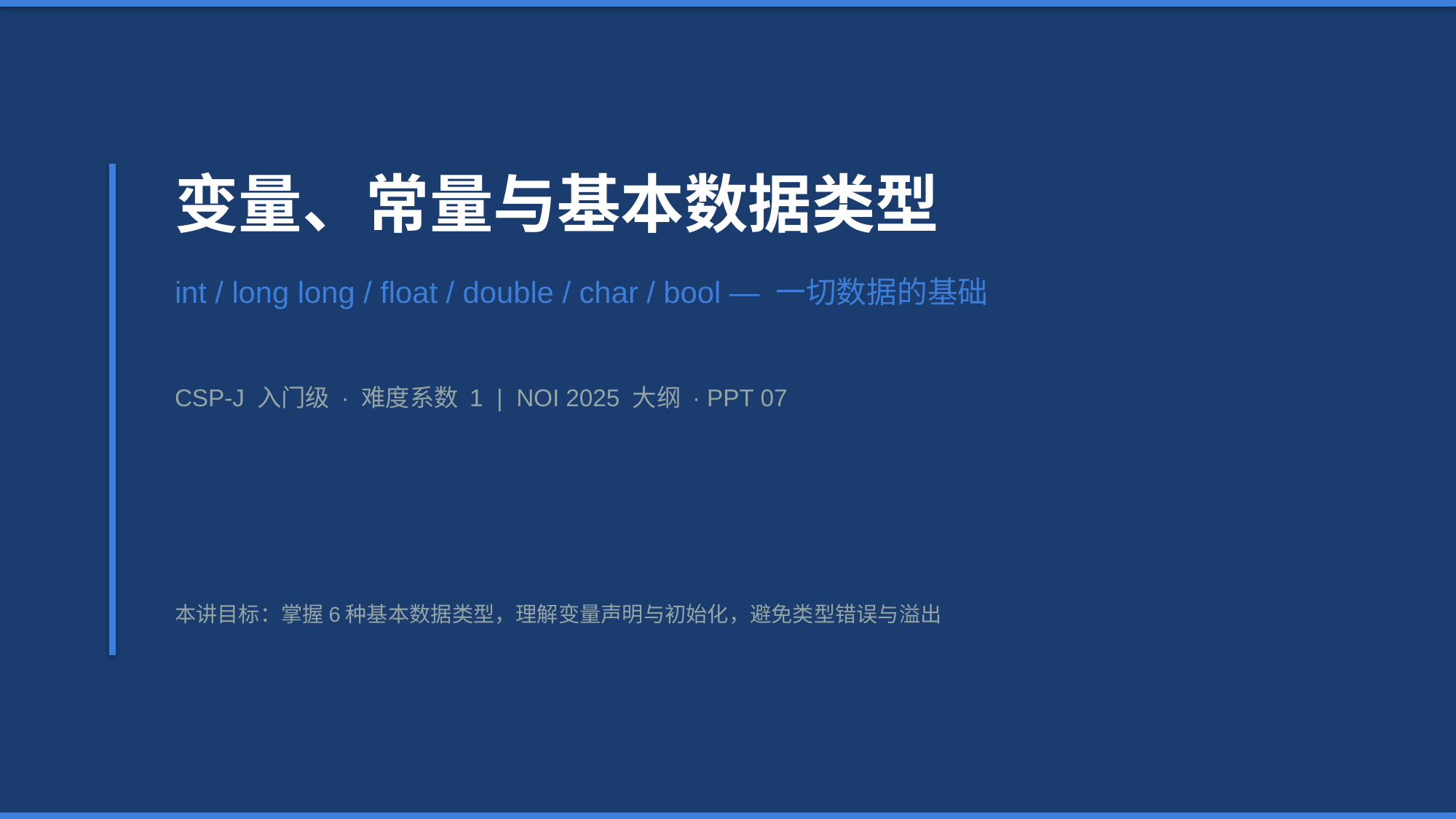

变量、常量与基本数据类型
int / long long / float / double / char / bool — 一切数据的基础
CSP-J 入门级 · 难度系数 1  |  NOI 2025 大纲 · PPT 07
本讲目标：掌握6种基本数据类型，理解变量声明与初始化，避免类型错误与溢出